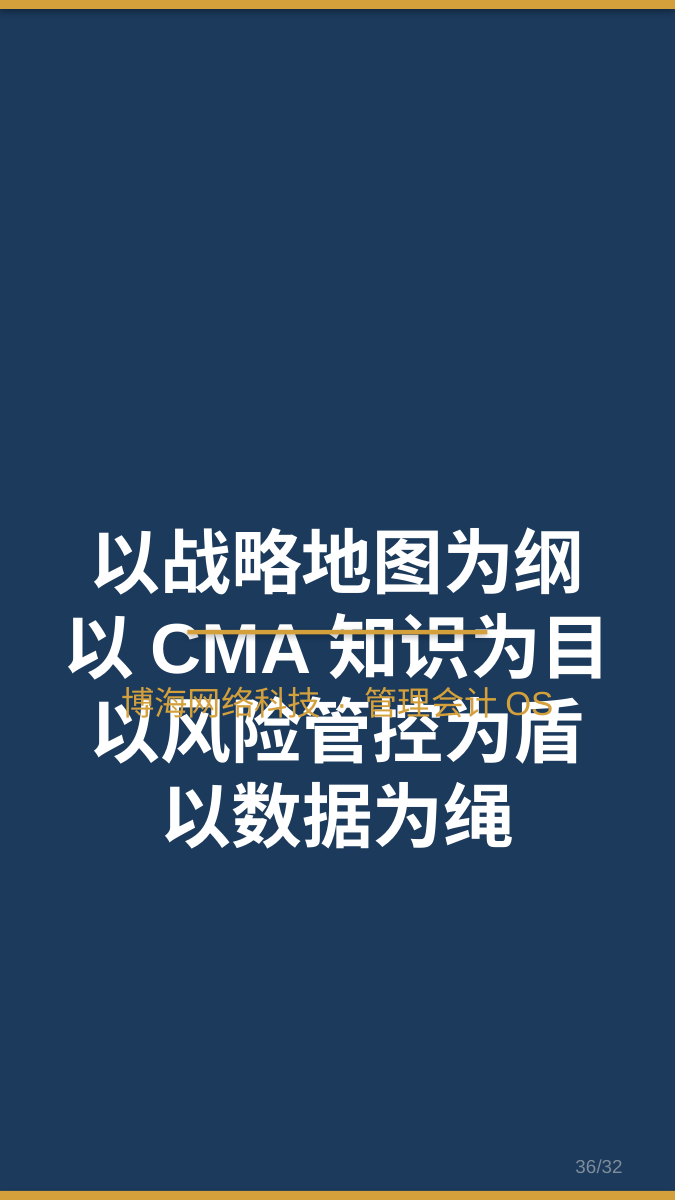

以战略地图为纲
以CMA知识为目
以风险管控为盾
以数据为绳

博海网络科技 · 管理会计OS
36/32